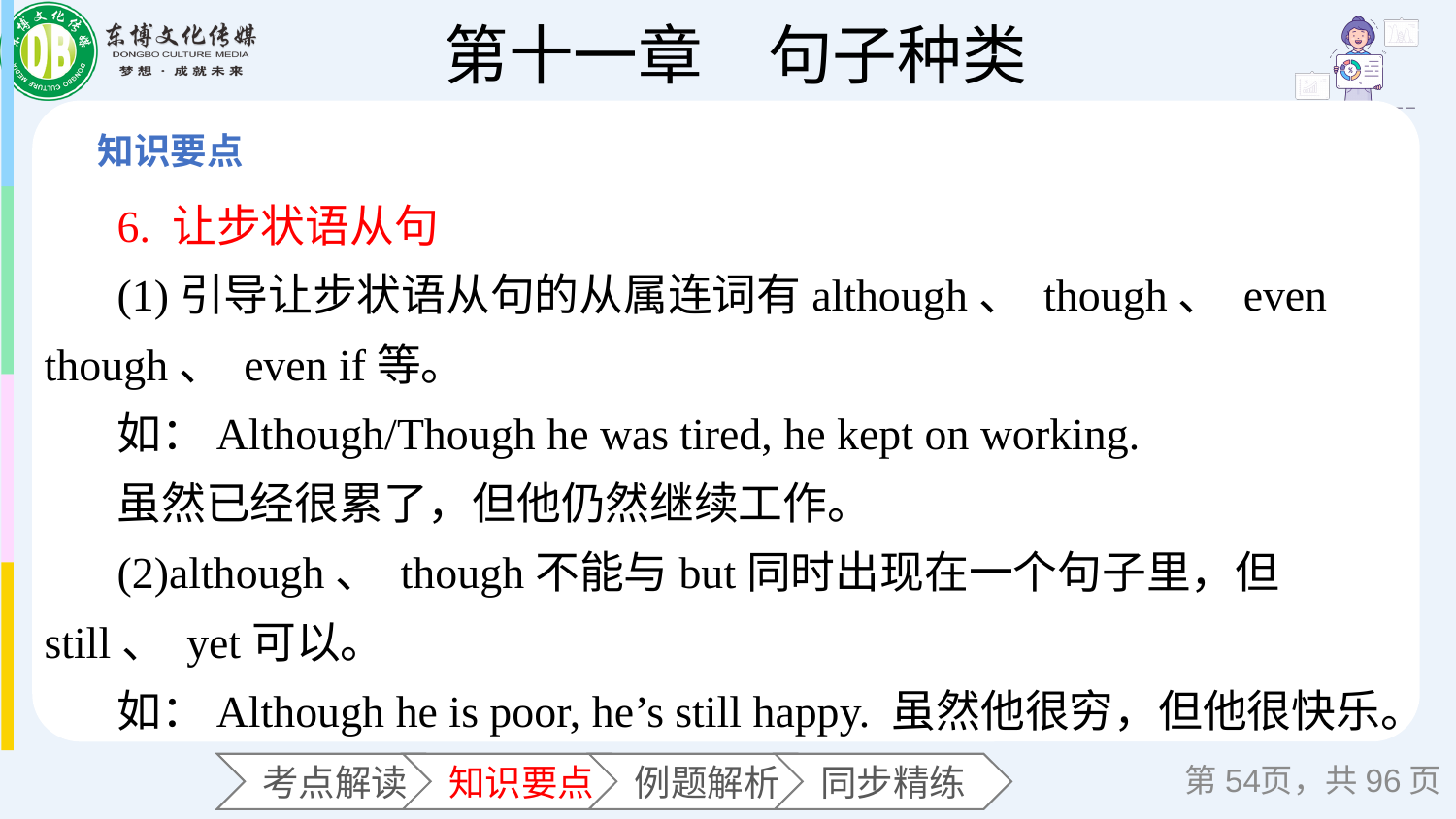

6. 让步状语从句
(1)引导让步状语从句的从属连词有although、 though、 even though、 even if等。
如：Although/Though he was tired, he kept on working.
虽然已经很累了，但他仍然继续工作。
(2)although、 though不能与but同时出现在一个句子里，但still、 yet可以。
如：Although he is poor, he’s still happy. 虽然他很穷，但他很快乐。
第54页，共96页